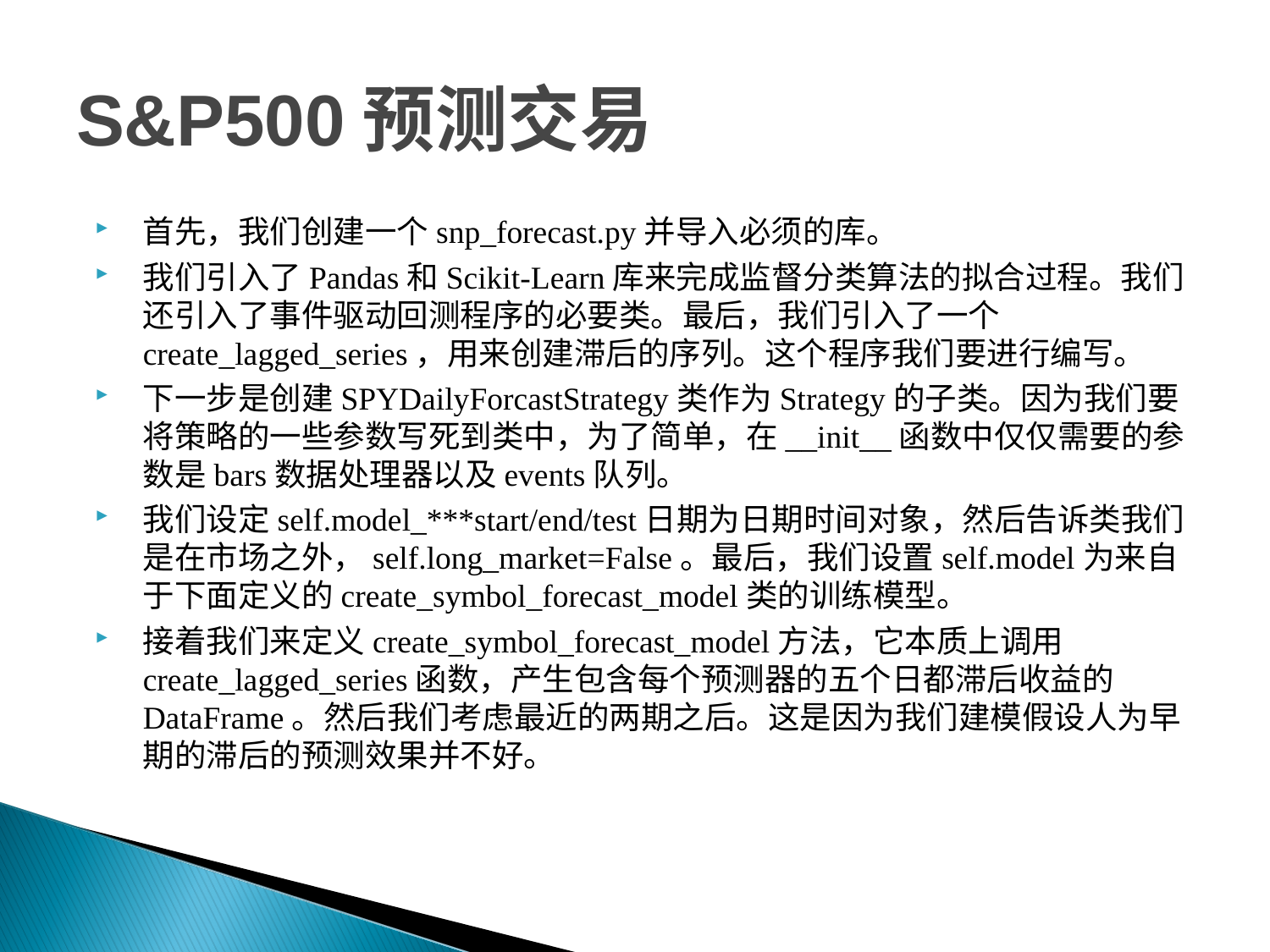

# S&P500预测交易
首先，我们创建一个snp_forecast.py并导入必须的库。
我们引入了Pandas和Scikit-Learn库来完成监督分类算法的拟合过程。我们还引入了事件驱动回测程序的必要类。最后，我们引入了一个create_lagged_series，用来创建滞后的序列。这个程序我们要进行编写。
下一步是创建SPYDailyForcastStrategy类作为Strategy的子类。因为我们要将策略的一些参数写死到类中，为了简单，在__init__函数中仅仅需要的参数是bars数据处理器以及events队列。
我们设定self.model_***start/end/test日期为日期时间对象，然后告诉类我们是在市场之外，self.long_market=False。最后，我们设置self.model为来自于下面定义的create_symbol_forecast_model类的训练模型。
接着我们来定义create_symbol_forecast_model方法，它本质上调用create_lagged_series函数，产生包含每个预测器的五个日都滞后收益的DataFrame。然后我们考虑最近的两期之后。这是因为我们建模假设人为早期的滞后的预测效果并不好。